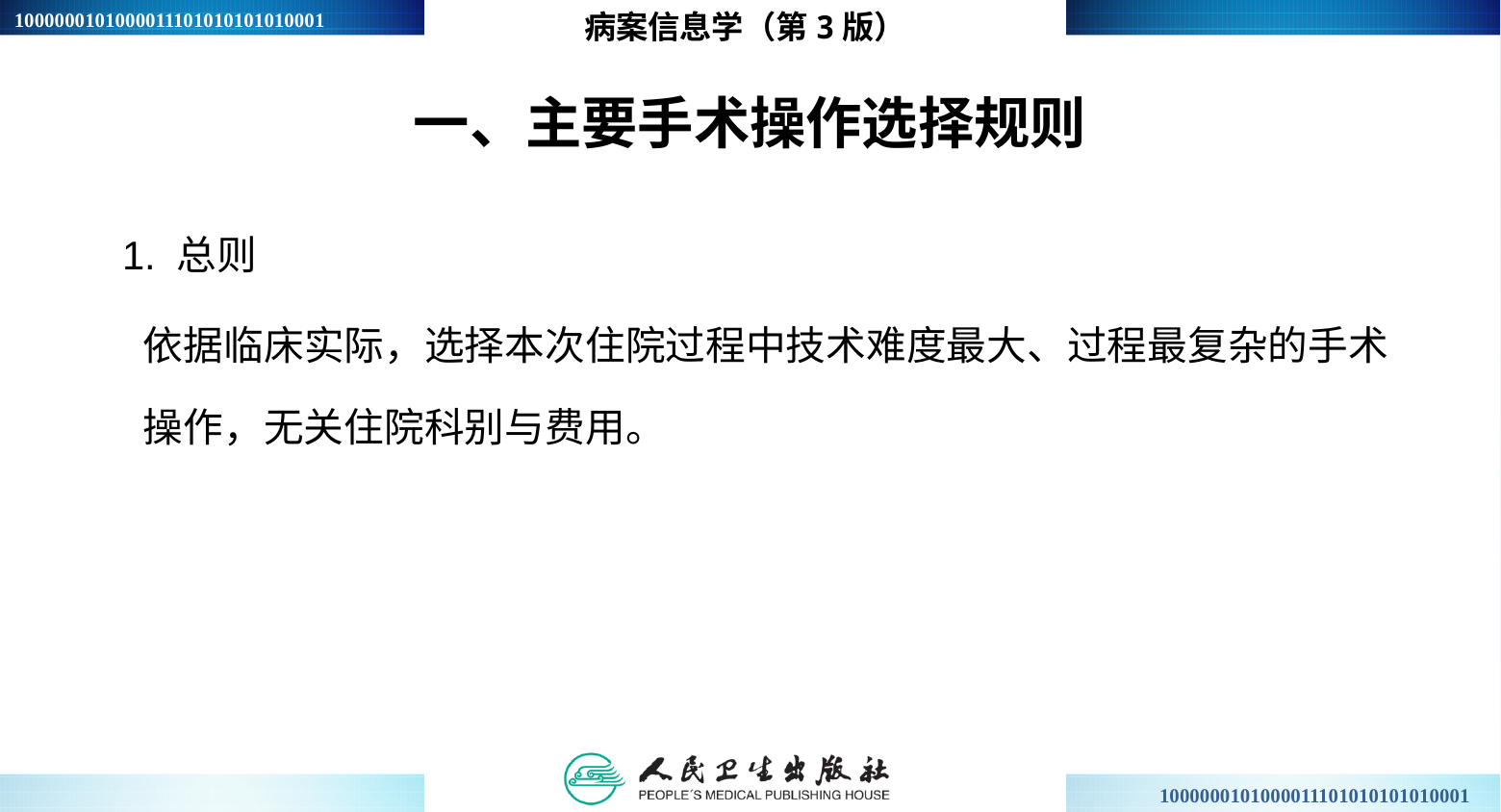

病案信息学（第3版）
# 一、主要手术操作选择规则
   1. 总则
     依据临床实际，选择本次住院过程中技术难度最大、过程最复杂的手术操作，无关住院科别与费用。